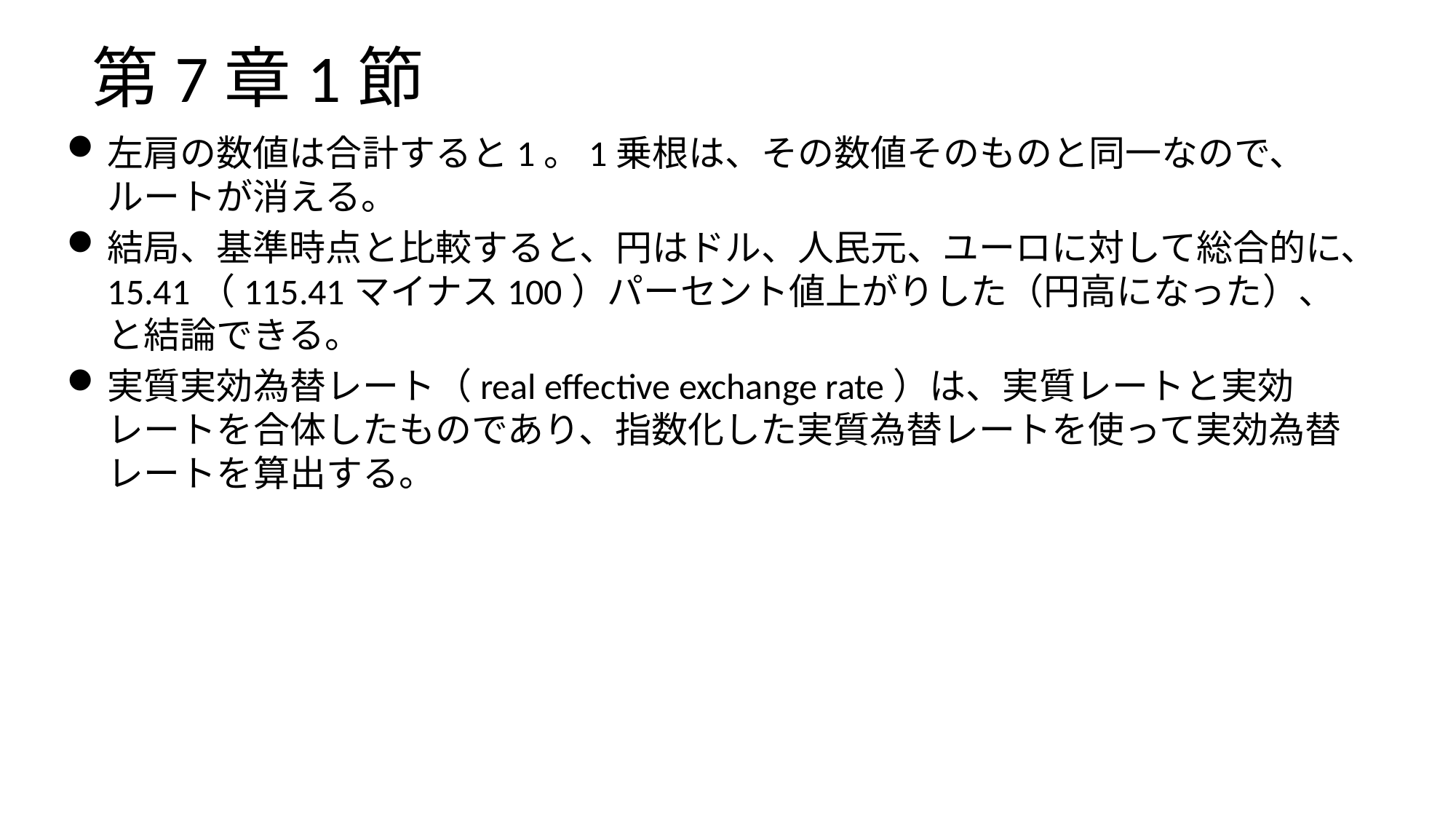

# 第7章1節
左肩の数値は合計すると1。1乗根は、その数値そのものと同一なので、ルートが消える。
結局、基準時点と比較すると、円はドル、人民元、ユーロに対して総合的に、15.41（115.41マイナス100）パーセント値上がりした（円高になった）、と結論できる。
実質実効為替レート（real effective exchange rate）は、実質レートと実効レートを合体したものであり、指数化した実質為替レートを使って実効為替レートを算出する。